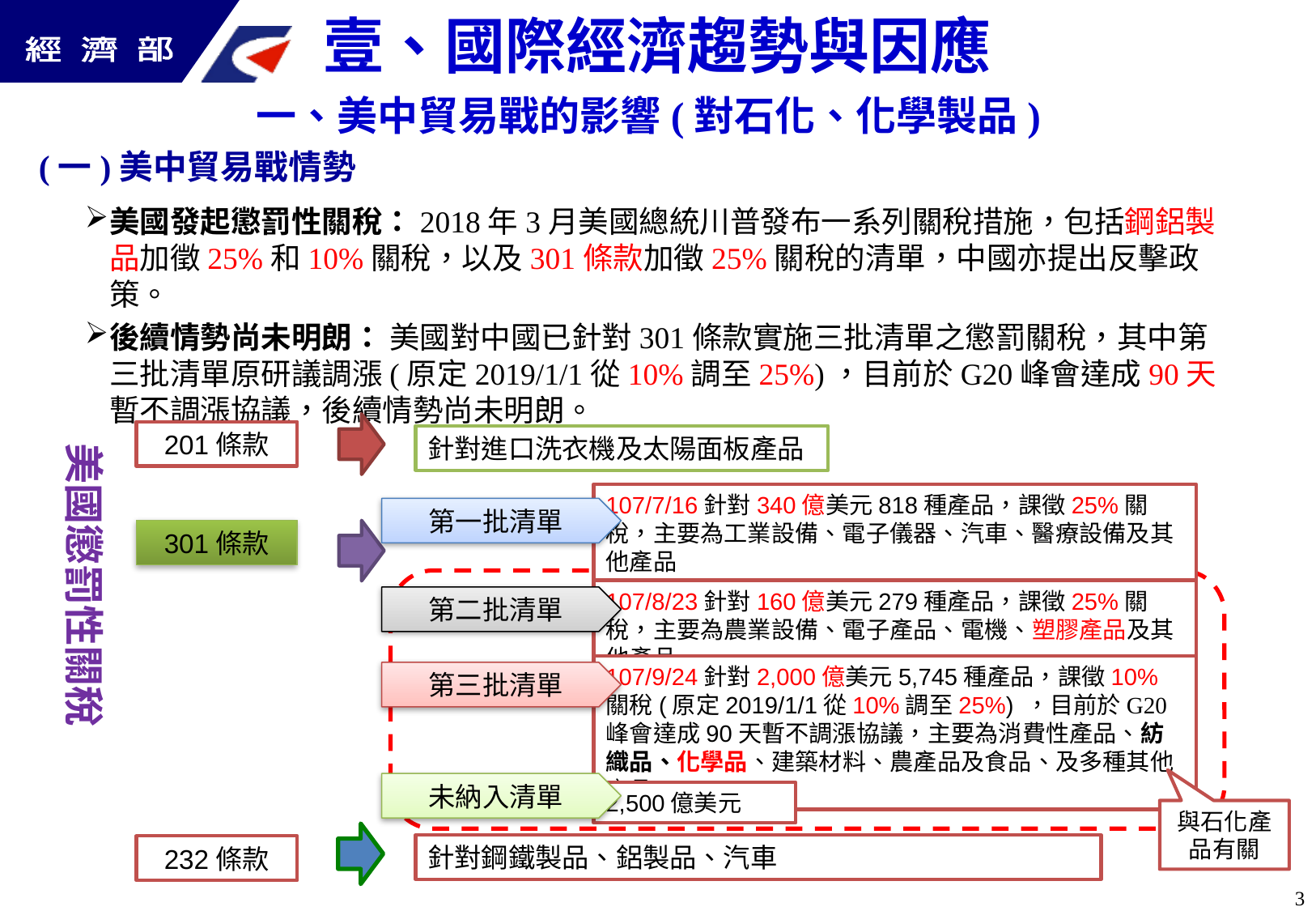

壹、國際經濟趨勢與因應
一、美中貿易戰的影響(對石化、化學製品)
(一)美中貿易戰情勢
美國發起懲罰性關稅：2018年3月美國總統川普發布一系列關稅措施，包括鋼鋁製品加徵25%和10%關稅，以及301條款加徵25%關稅的清單，中國亦提出反擊政策。
後續情勢尚未明朗： 美國對中國已針對301條款實施三批清單之懲罰關稅，其中第三批清單原研議調漲(原定2019/1/1從10%調至25%)，目前於G20峰會達成90天暫不調漲協議，後續情勢尚未明朗。

201條款
美國懲罰性關稅
針對進口洗衣機及太陽面板產品
107/7/16針對340億美元818種產品，課徵25%關稅，主要為工業設備、電子儀器、汽車、醫療設備及其他產品
第一批清單
301條款

107/8/23針對160億美元279種產品，課徵25%關稅，主要為農業設備、電子產品、電機、塑膠產品及其他產品
第二批清單
107/9/24針對2,000億美元5,745種產品，課徵10%關稅(原定2019/1/1從10%調至25%) ，目前於G20峰會達成90天暫不調漲協議，主要為消費性產品、紡織品、化學品、建築材料、農產品及食品、及多種其他產品
第三批清單
未納入清單
2,500億美元
與石化產品有關

針對鋼鐵製品、鋁製品、汽車
232條款